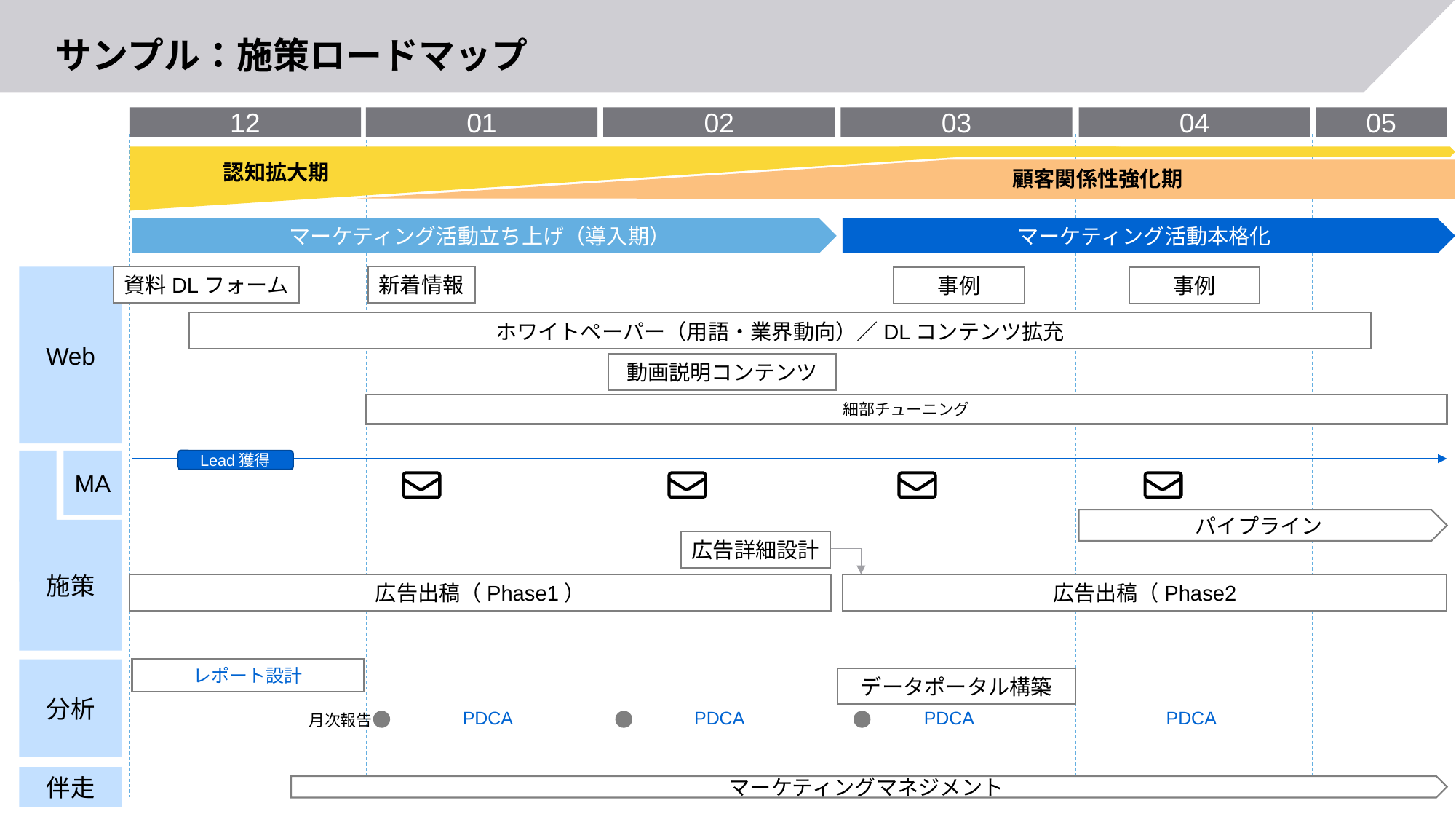

# サンプル：施策ロードマップ
12
01
02
03
04
05

認知拡大期

顧客関係性強化期
マーケティング活動立ち上げ（導入期）
マーケティング活動本格化
Web
資料DLフォーム
新着情報
事例
事例
ホワイトペーパー（用語・業界動向）／DLコンテンツ拡充
動画説明コンテンツ
細部チューニング

施策
MA
Lead獲得

パイプライン
広告詳細設計

広告出稿（Phase1）
広告出稿（Phase2
レポート設計
分析
データポータル構築
PDCA
PDCA
PDCA
PDCA
月次報告

伴走
マーケティングマネジメント